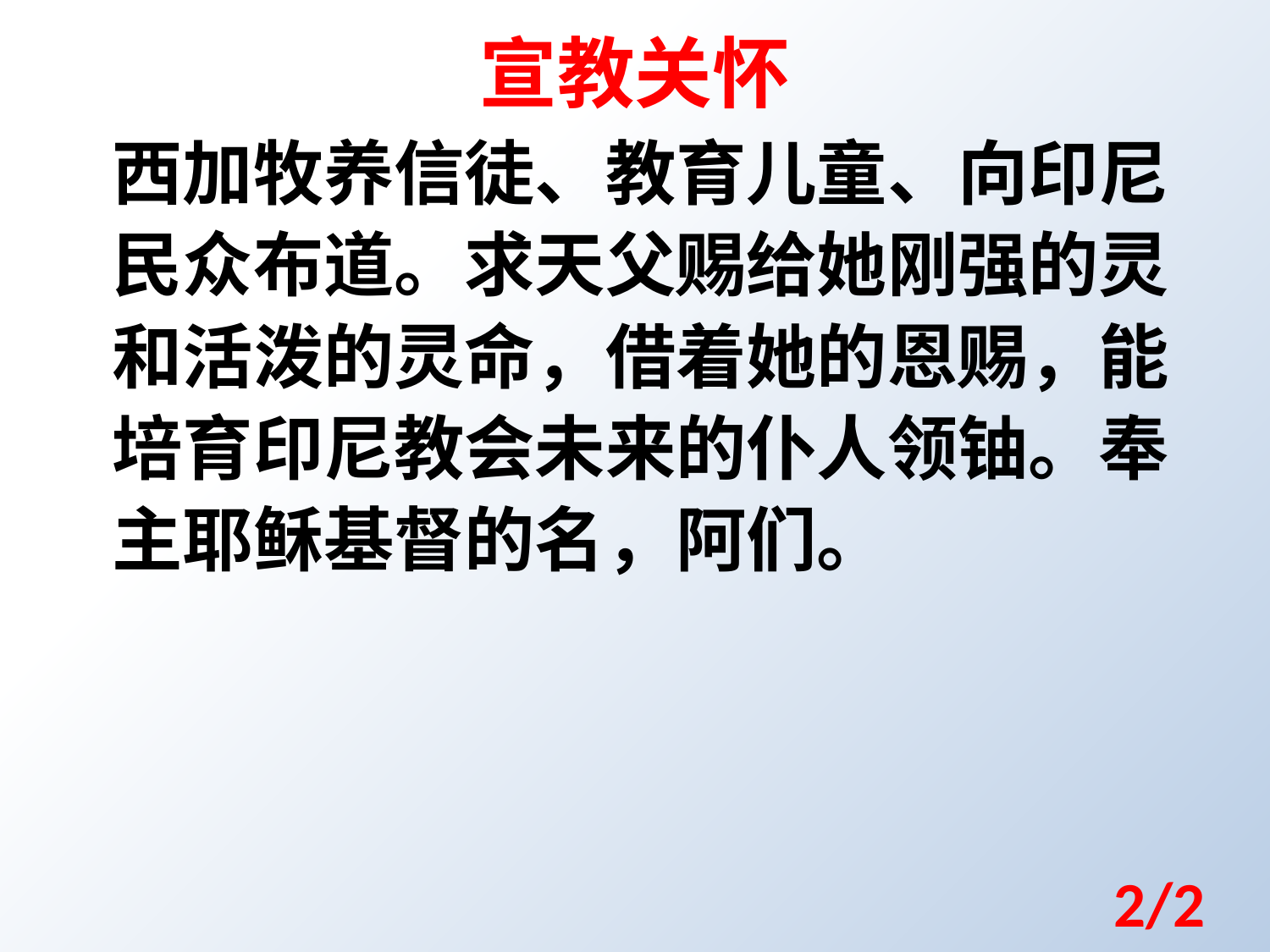

宣教关怀
西加牧养信徒、教育儿童、向印尼民众布道。求天父赐给她刚强的灵和活泼的灵命，借着她的恩赐，能培育印尼教会未来的仆人领铀。奉主耶稣基督的名，阿们。
2/2